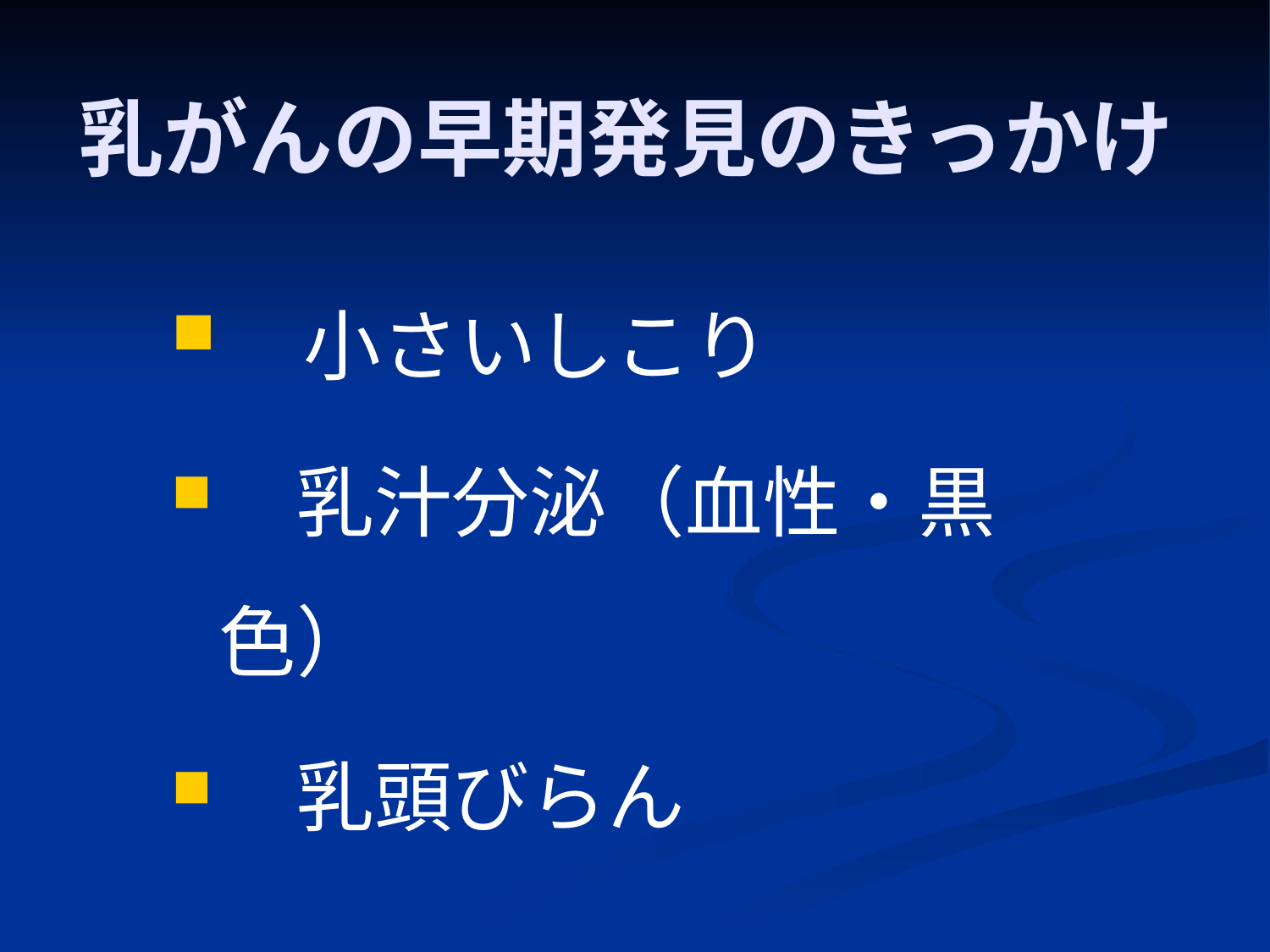

# 乳がんの早期発見のきっかけ
　小さいしこり
　乳汁分泌（血性・黒色）
　乳頭びらん